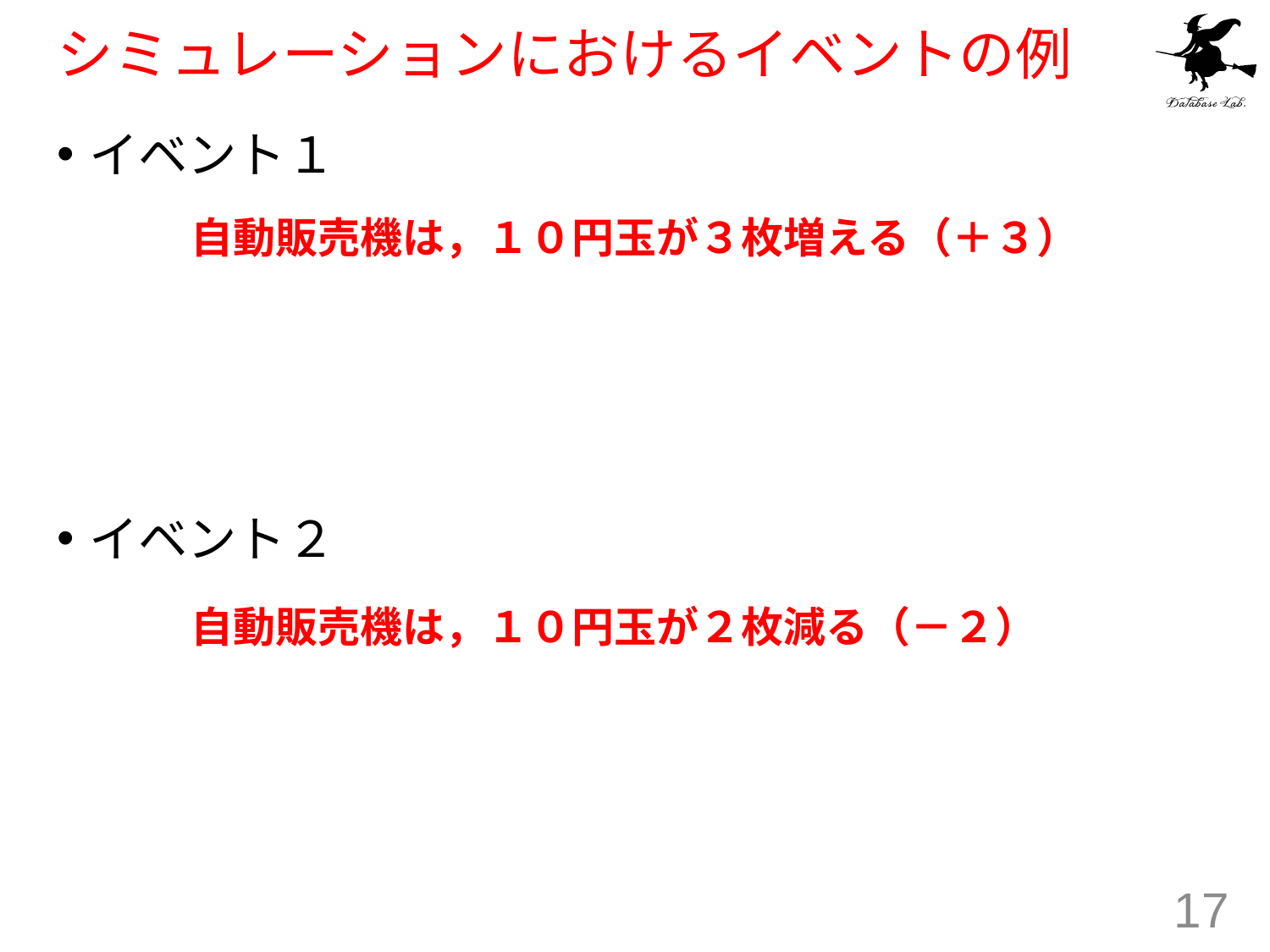

# シミュレーションにおけるイベントの例
イベント１

イベント２
自動販売機は，１０円玉が３枚増える（＋３）
自動販売機は，１０円玉が２枚減る（－２）
17